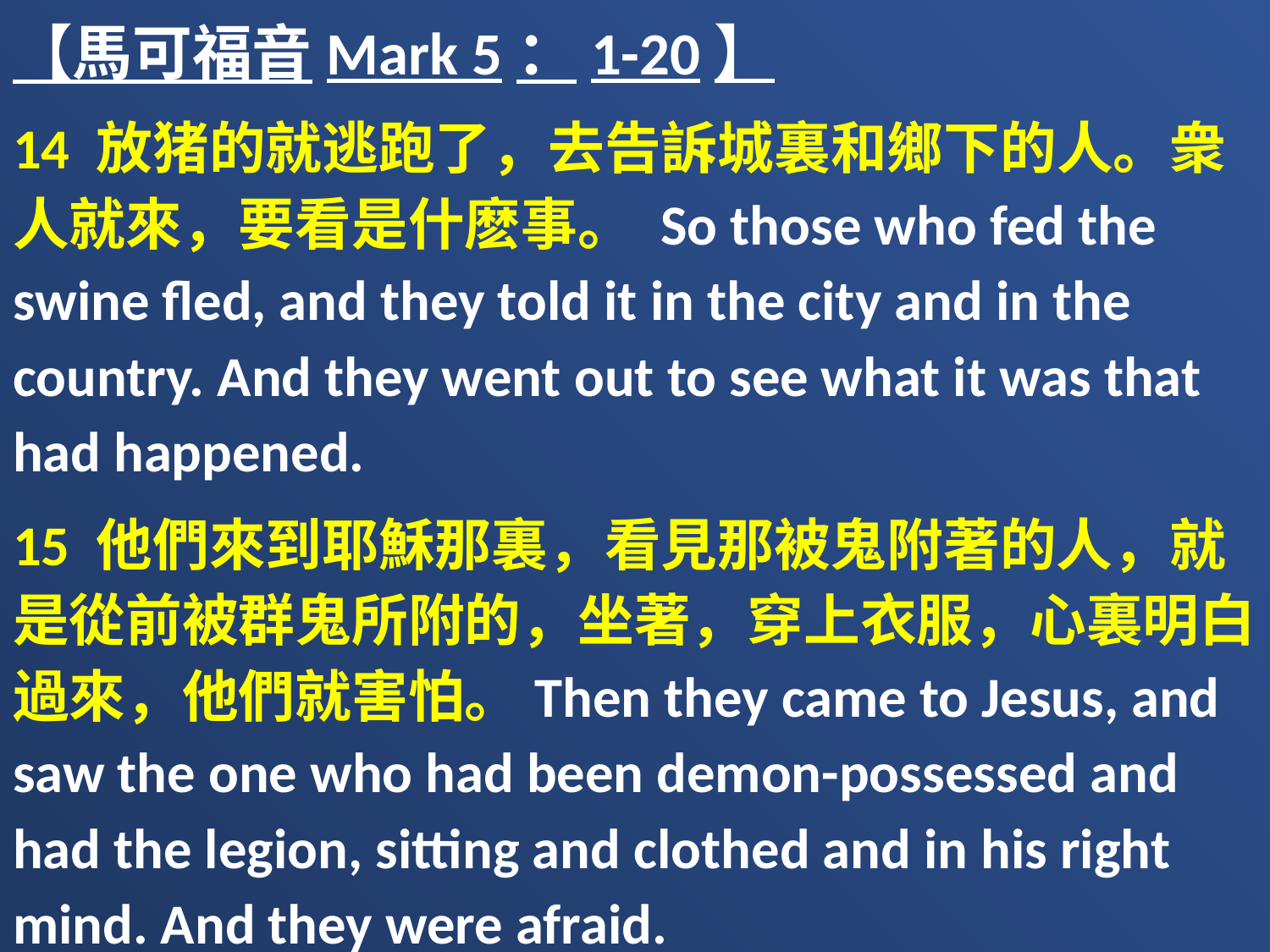

【馬可福音Mark 5：1-20】
14 放猪的就逃跑了，去告訴城裏和鄉下的人。衆人就來，要看是什麽事。 So those who fed the swine fled, and they told it in the city and in the country. And they went out to see what it was that had happened.
15 他們來到耶穌那裏，看見那被鬼附著的人，就是從前被群鬼所附的，坐著，穿上衣服，心裏明白過來，他們就害怕。Then they came to Jesus, and saw the one who had been demon-possessed and had the legion, sitting and clothed and in his right mind. And they were afraid.